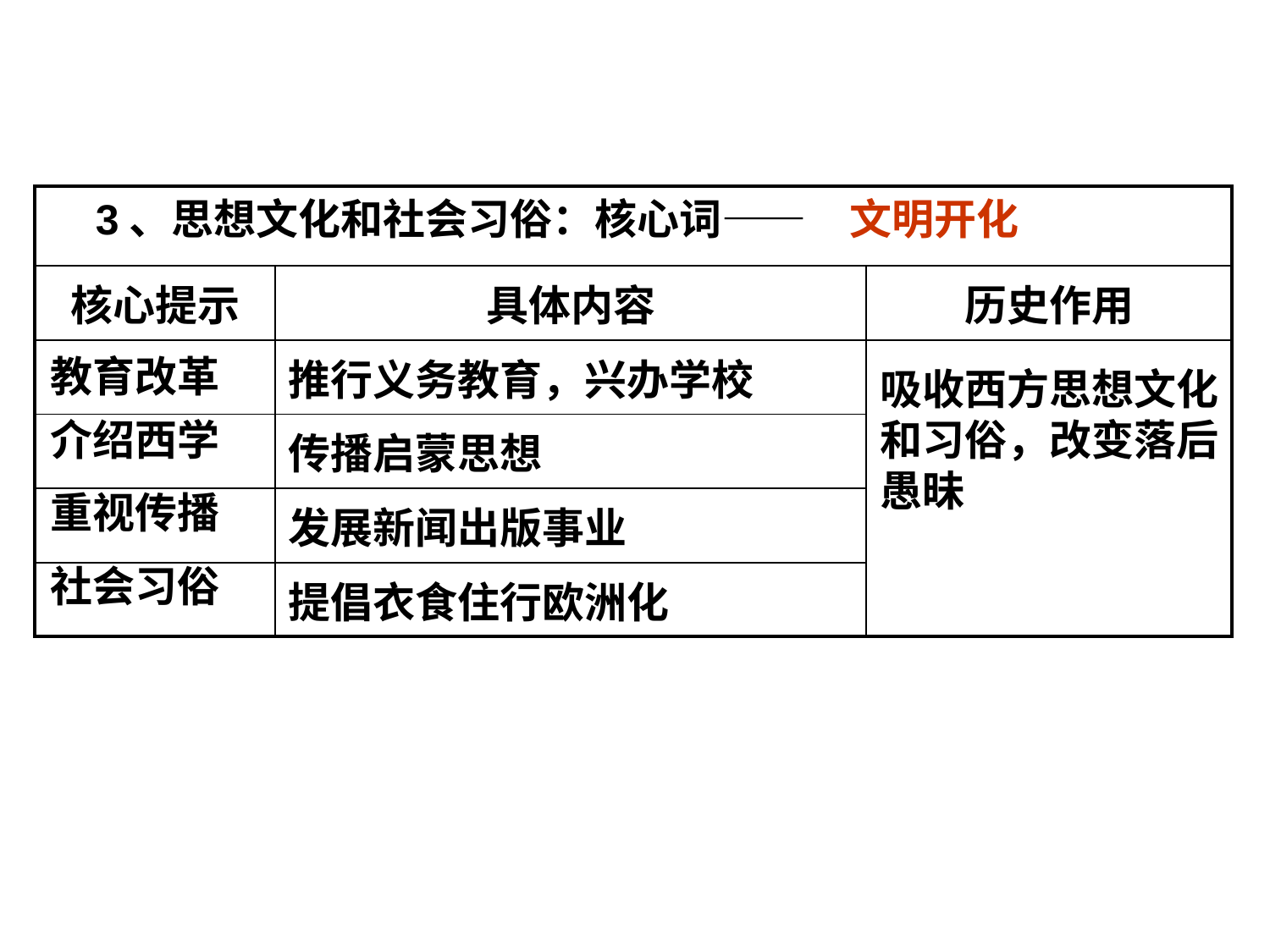

|  |  |  |
| --- | --- | --- |
| 核心提示 | 具体内容 | 历史作用 |
|  | 推行义务教育，兴办学校 |  |
|  | 传播启蒙思想 |  |
|  | 发展新闻出版事业 |  |
|  | 提倡衣食住行欧洲化 |  |
3、思想文化和社会习俗：核心词——
文明开化
教育改革
吸收西方思想文化和习俗，改变落后愚昧
介绍西学
重视传播
社会习俗